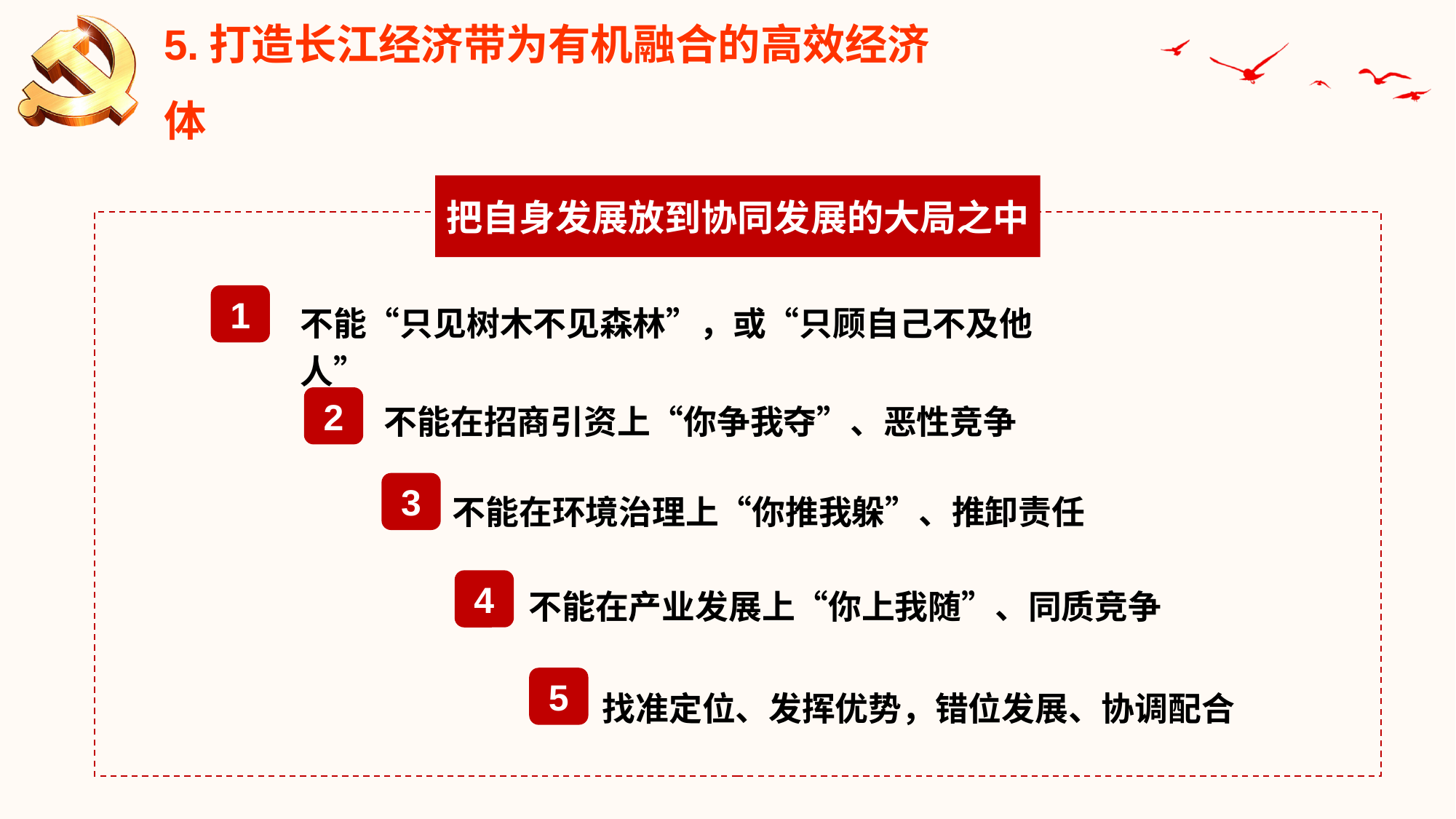

5.打造长江经济带为有机融合的高效经济体
把自身发展放到协同发展的大局之中

1
不能“只见树木不见森林”，或“只顾自己不及他人”
不能在招商引资上“你争我夺”、恶性竞争
2
不能在环境治理上“你推我躲”、推卸责任
3
不能在产业发展上“你上我随”、同质竞争
4
找准定位、发挥优势，错位发展、协调配合
5